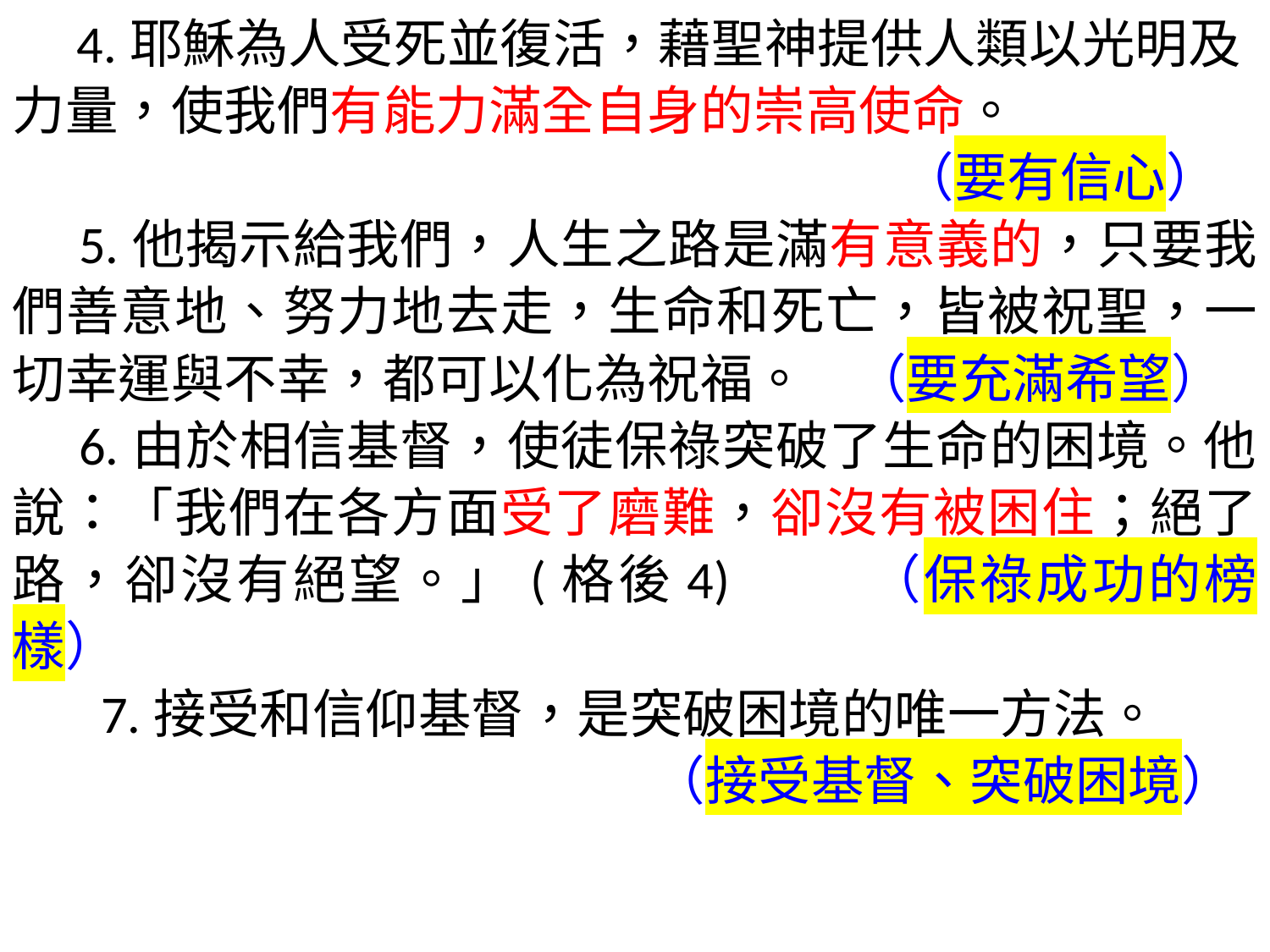

4.耶穌為人受死並復活，藉聖神提供人類以光明及力量，使我們有能力滿全自身的崇高使命。
                                                                           （要有信心）
   5.他揭示給我們，人生之路是滿有意義的，只要我們善意地、努力地去走，生命和死亡，皆被祝聖，一切幸運與不幸，都可以化為祝福。    （要充滿希望）
   6.由於相信基督，使徒保祿突破了生命的困境。他說：「我們在各方面受了磨難，卻沒有被困住；絕了路，卻沒有絕望。」(格後4)        （保祿成功的榜樣）
     7.接受和信仰基督，是突破困境的唯一方法。
                                                      （接受基督、突破困境）